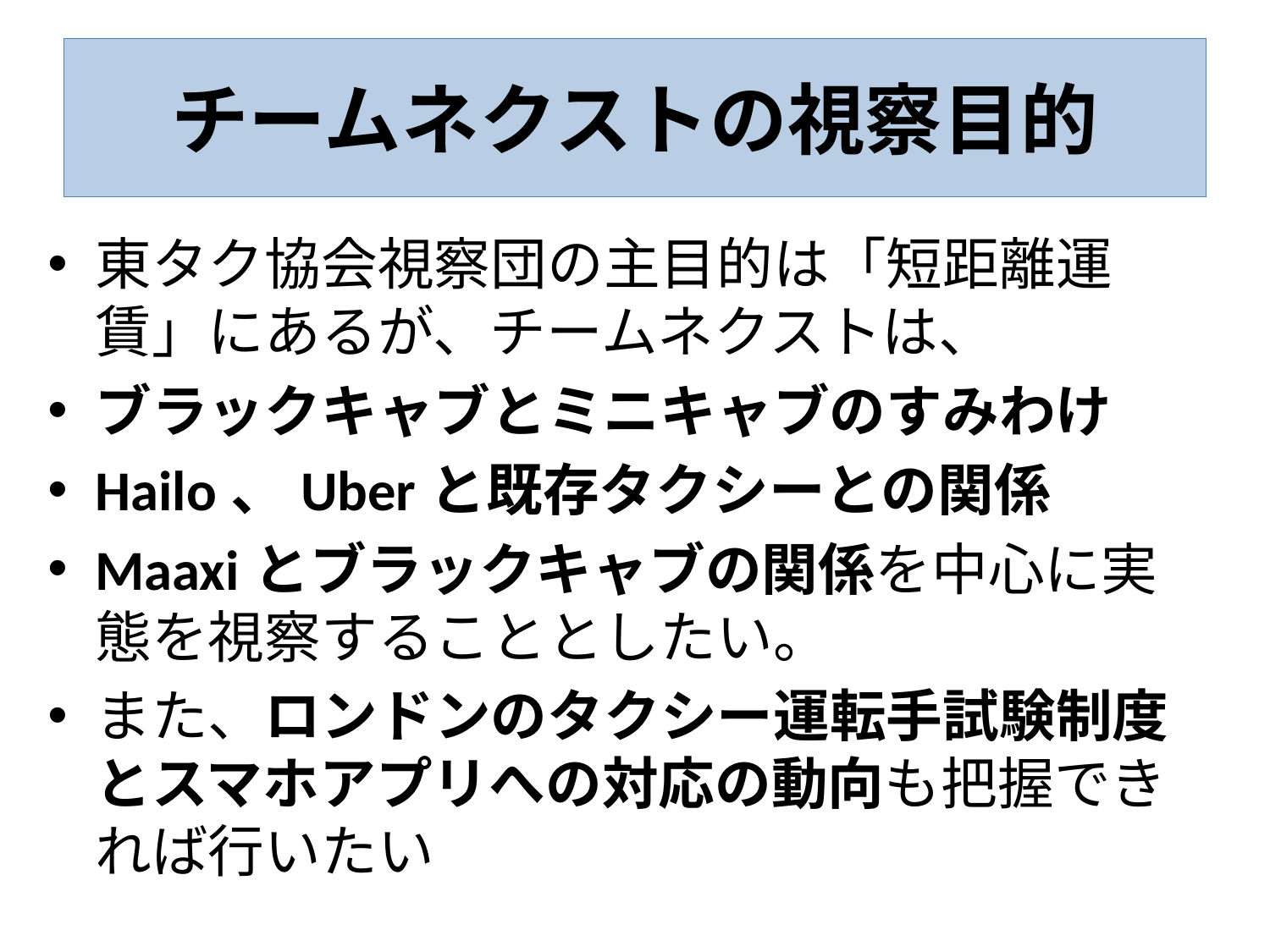

# チームネクストの視察目的
東タク協会視察団の主目的は「短距離運賃」にあるが、チームネクストは、
ブラックキャブとミニキャブのすみわけ
Hailo、Uberと既存タクシーとの関係
Maaxiとブラックキャブの関係を中心に実態を視察することとしたい。
また、ロンドンのタクシー運転手試験制度とスマホアプリへの対応の動向も把握できれば行いたい